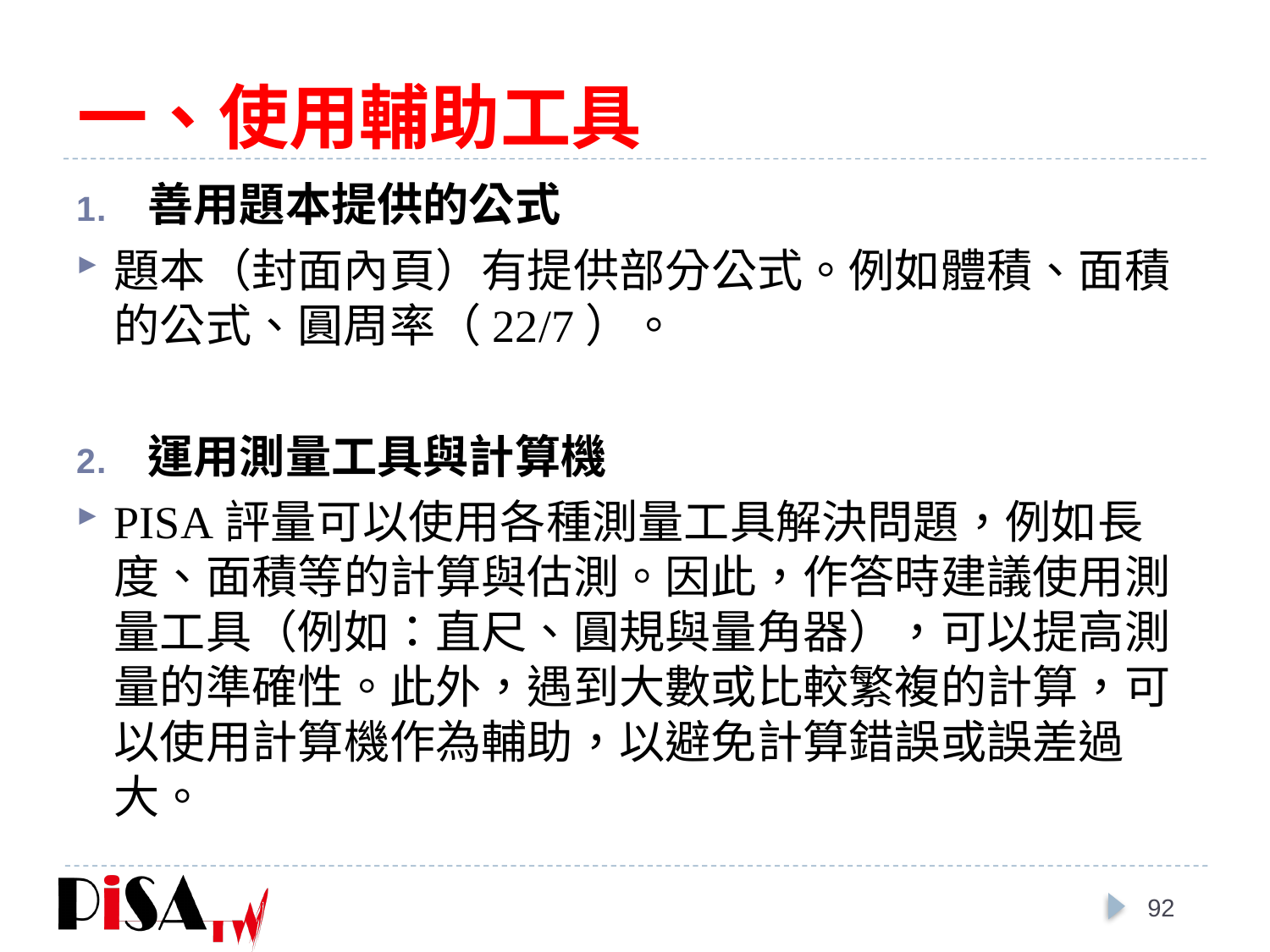

# 一、使用輔助工具
善用題本提供的公式
題本（封面內頁）有提供部分公式。例如體積、面積的公式、圓周率（22/7）。

運用測量工具與計算機
PISA評量可以使用各種測量工具解決問題，例如長度、面積等的計算與估測。因此，作答時建議使用測量工具（例如：直尺、圓規與量角器），可以提高測量的準確性。此外，遇到大數或比較繁複的計算，可以使用計算機作為輔助，以避免計算錯誤或誤差過大。

92